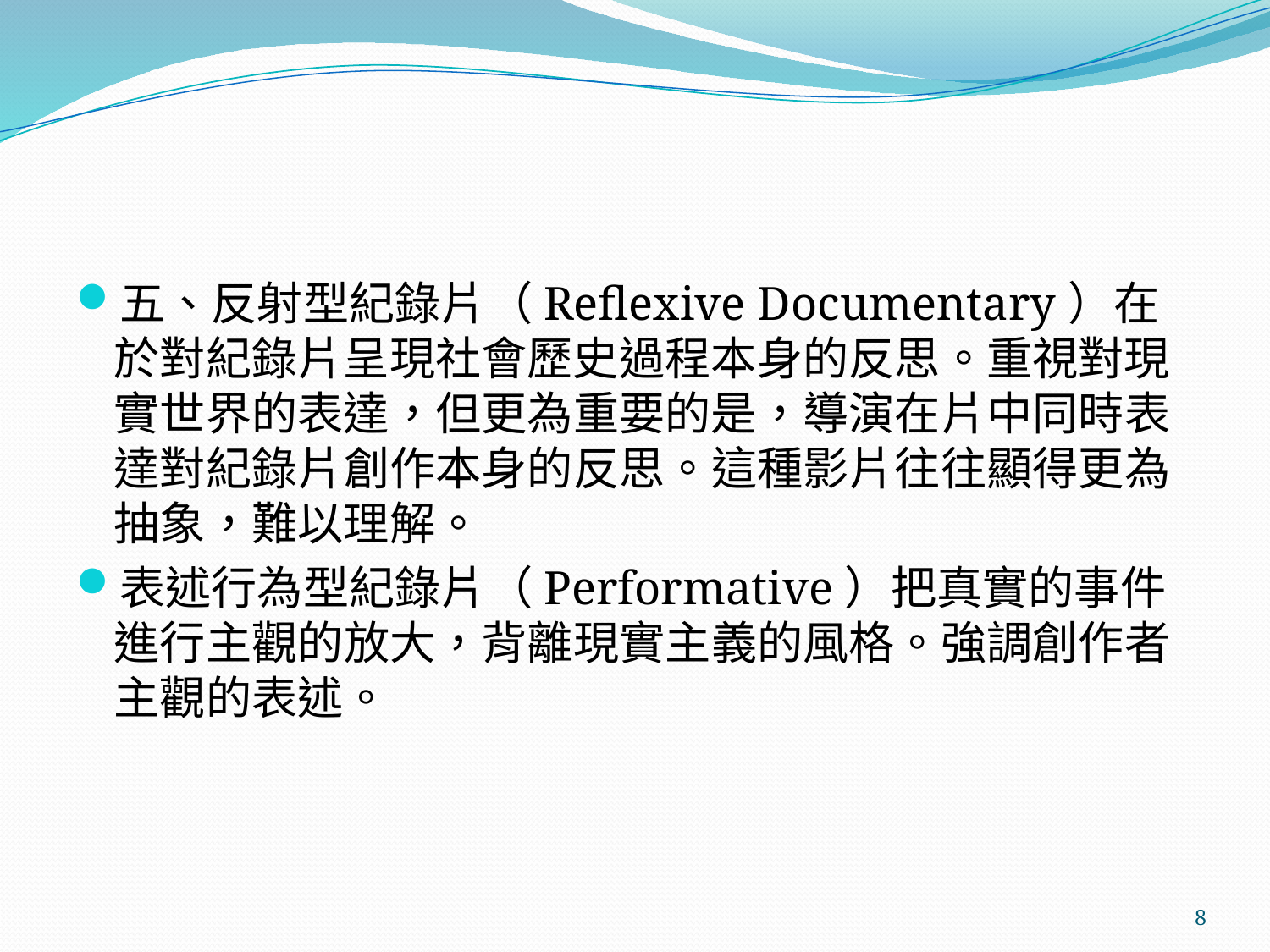

#
五、反射型紀錄片（Reflexive Documentary）在於對紀錄片呈現社會歷史過程本身的反思。重視對現實世界的表達，但更為重要的是，導演在片中同時表達對紀錄片創作本身的反思。這種影片往往顯得更為抽象，難以理解。
表述行為型紀錄片（Performative）把真實的事件進行主觀的放大，背離現實主義的風格。強調創作者主觀的表述。
8